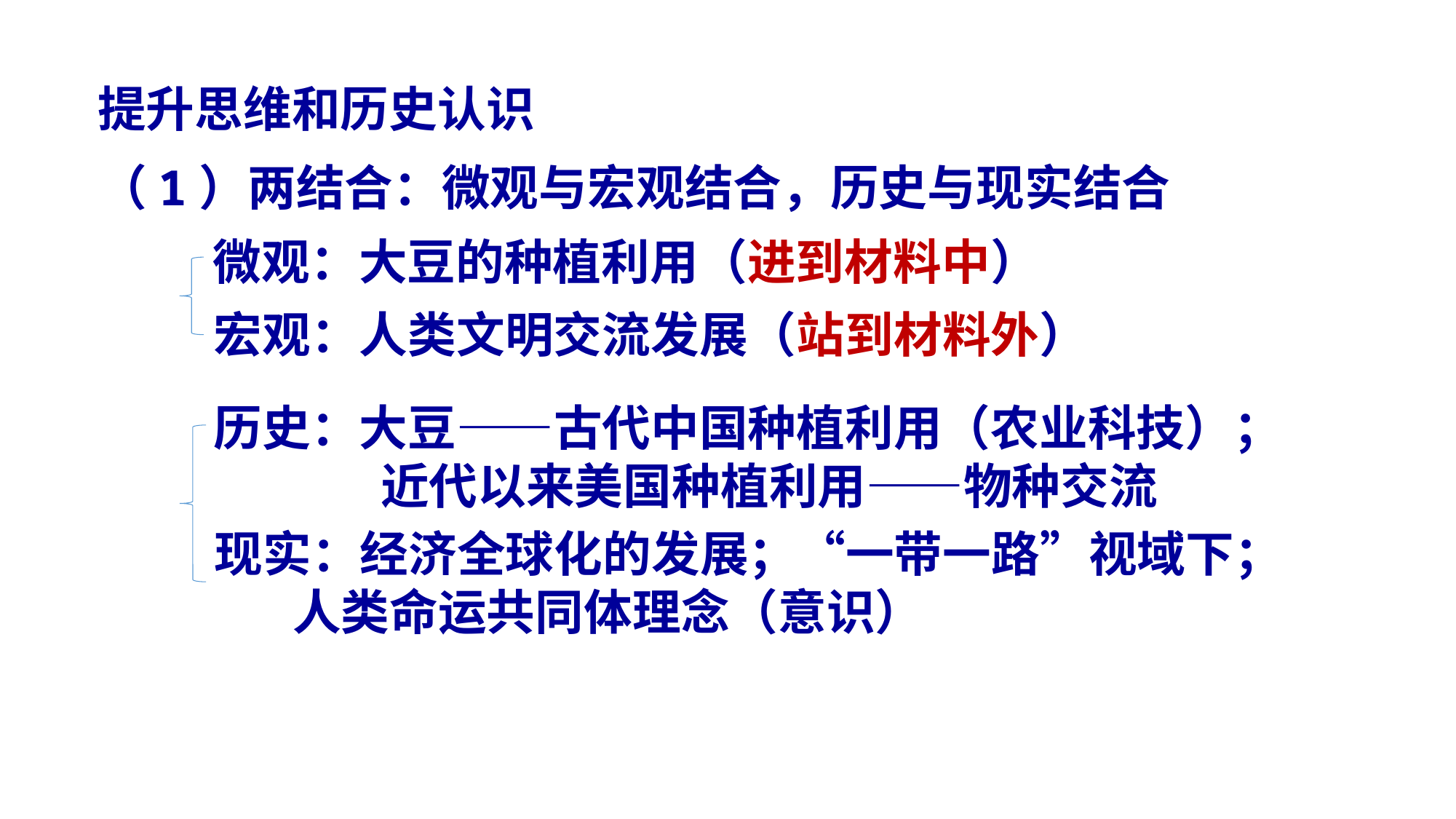

提升思维和历史认识
（1）两结合：微观与宏观结合，历史与现实结合
微观：大豆的种植利用（进到材料中）

宏观：人类文明交流发展（站到材料外）
历史：大豆——古代中国种植利用（农业科技）；
              近代以来美国种植利用——物种交流

现实：经济全球化的发展；“一带一路”视域下；
      人类命运共同体理念（意识）